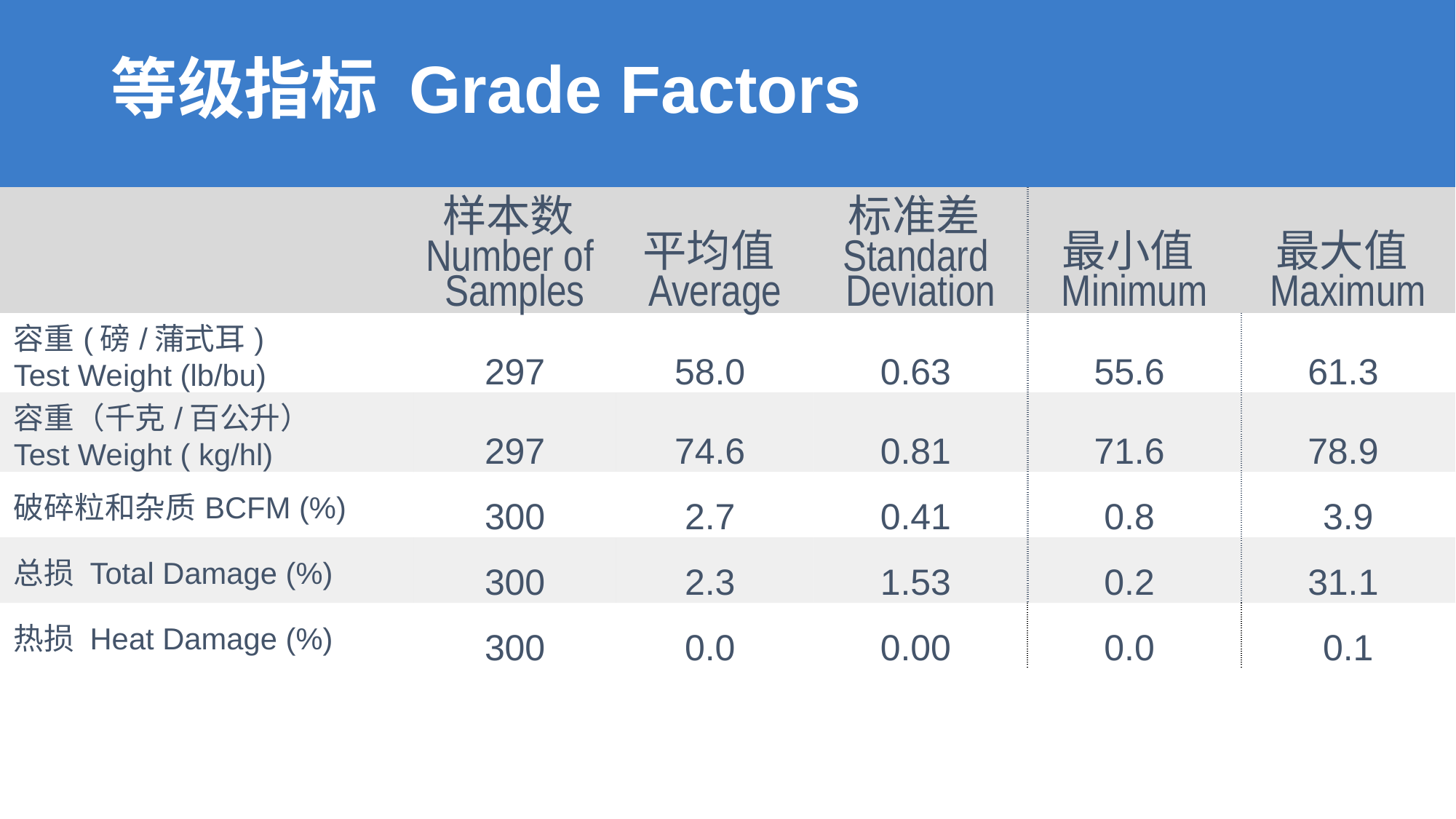

# 等级指标 Grade Factors
|  | 样本数Number of Samples | 平均值Average | 标准差Standard Deviation | 最小值Minimum | 最大值Maximum |
| --- | --- | --- | --- | --- | --- |
| 容重(磅/蒲式耳) Test Weight (lb/bu) | 297 | 58.0 | 0.63 | 55.6 | 61.3 |
| 容重（千克/百公升） Test Weight ( kg/hl) | 297 | 74.6 | 0.81 | 71.6 | 78.9 |
| 破碎粒和杂质BCFM (%) | 300 | 2.7 | 0.41 | 0.8 | 3.9 |
| 总损 Total Damage (%) | 300 | 2.3 | 1.53 | 0.2 | 31.1 |
| 热损 Heat Damage (%) | 300 | 0.0 | 0.00 | 0.0 | 0.1 |